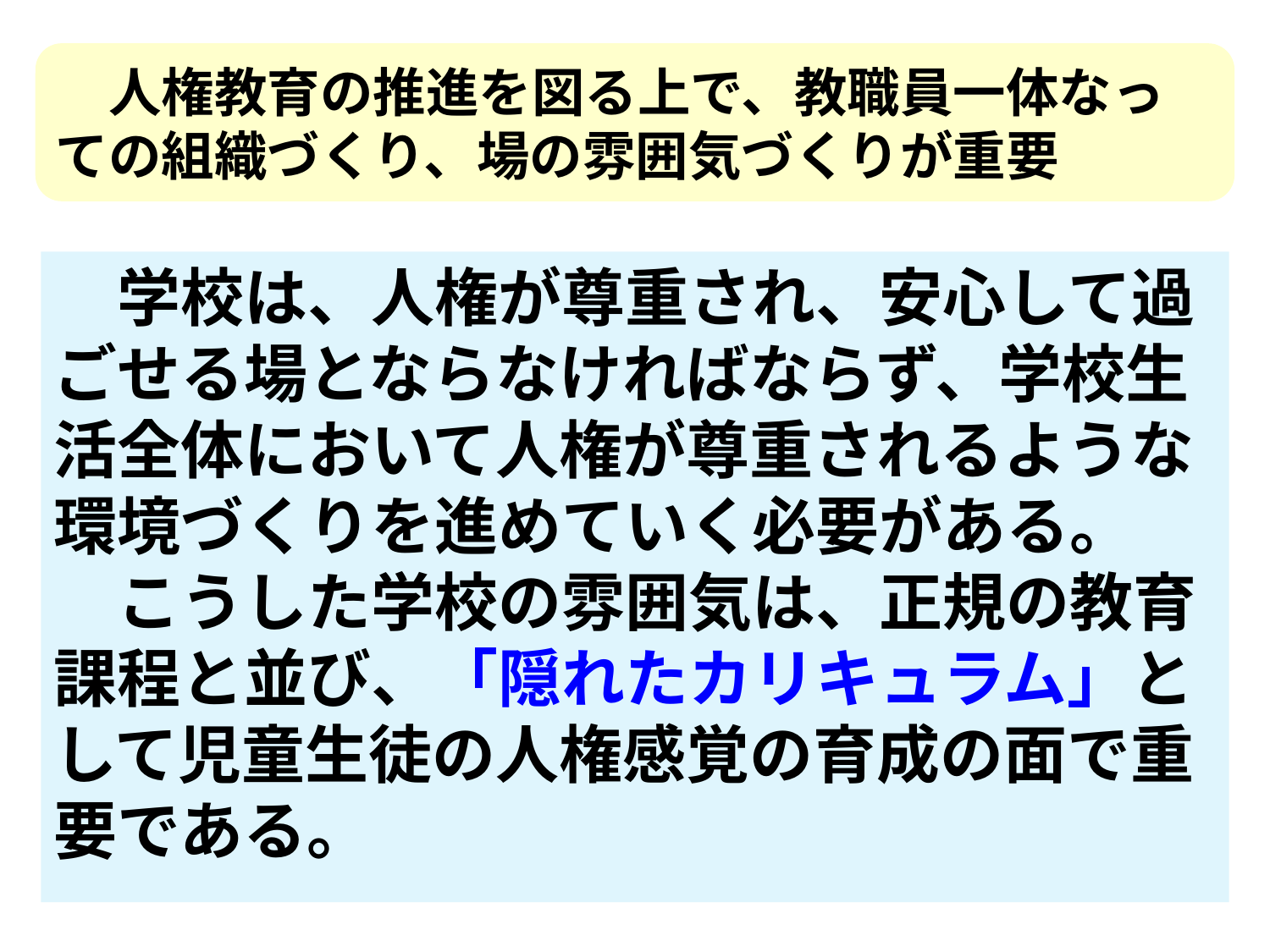

人権教育の推進を図る上で、教職員一体なっての組織づくり、場の雰囲気づくりが重要
　学校は、人権が尊重され、安心して過ごせる場とならなければならず、学校生活全体において人権が尊重されるような環境づくりを進めていく必要がある。
　こうした学校の雰囲気は、正規の教育課程と並び、「隠れたカリキュラム」として児童生徒の人権感覚の育成の面で重要である。